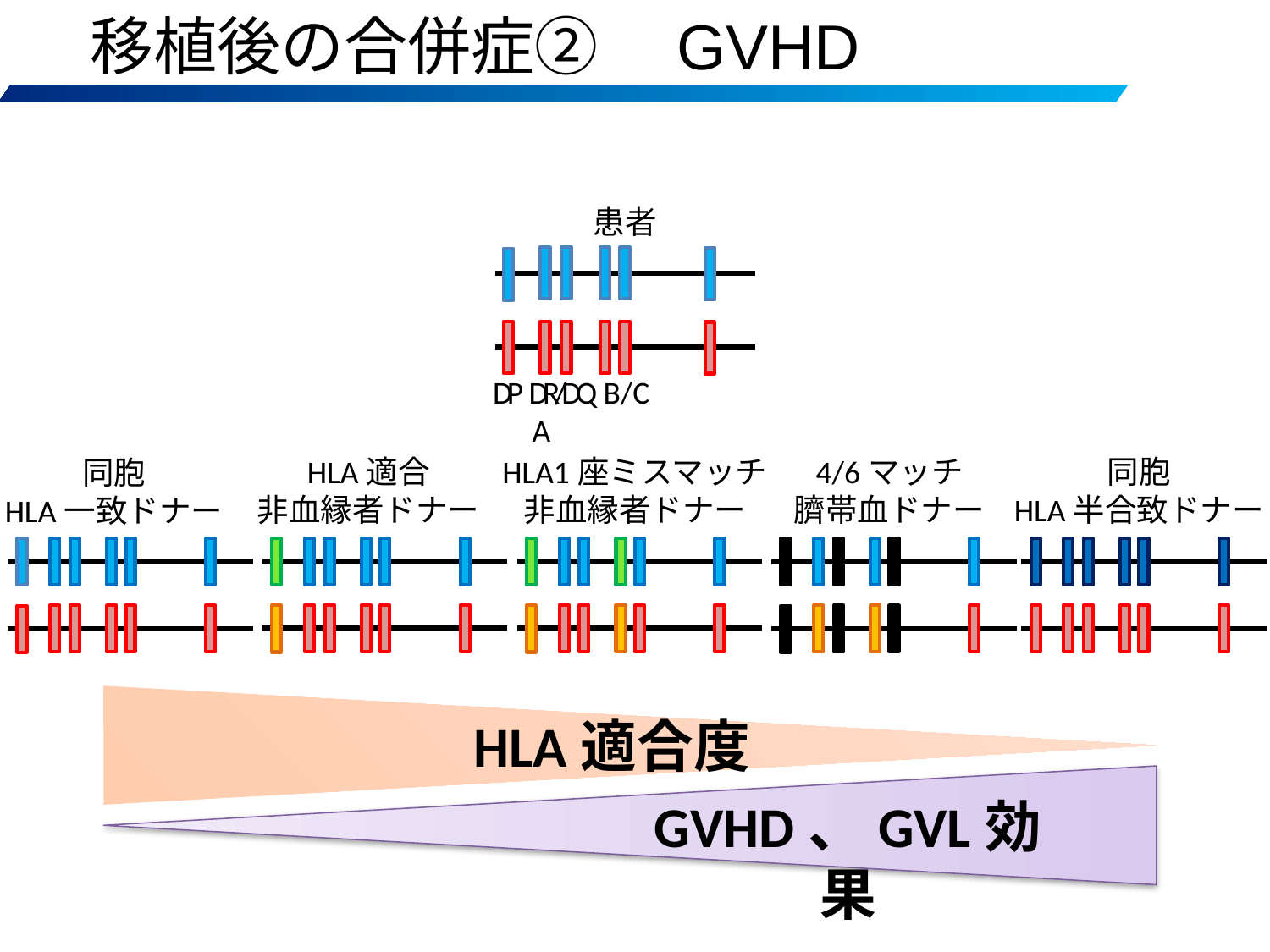

移植後の合併症②　GVHD

患者

DP   DR/DQ   B/C   　　A
HLA適合
非血縁者ドナー
HLA1座ミスマッチ
非血縁者ドナー
4/6マッチ
臍帯血ドナー
同胞
HLA半合致ドナー
同胞
HLA一致ドナー

HLA適合度
GVHD、GVL効果